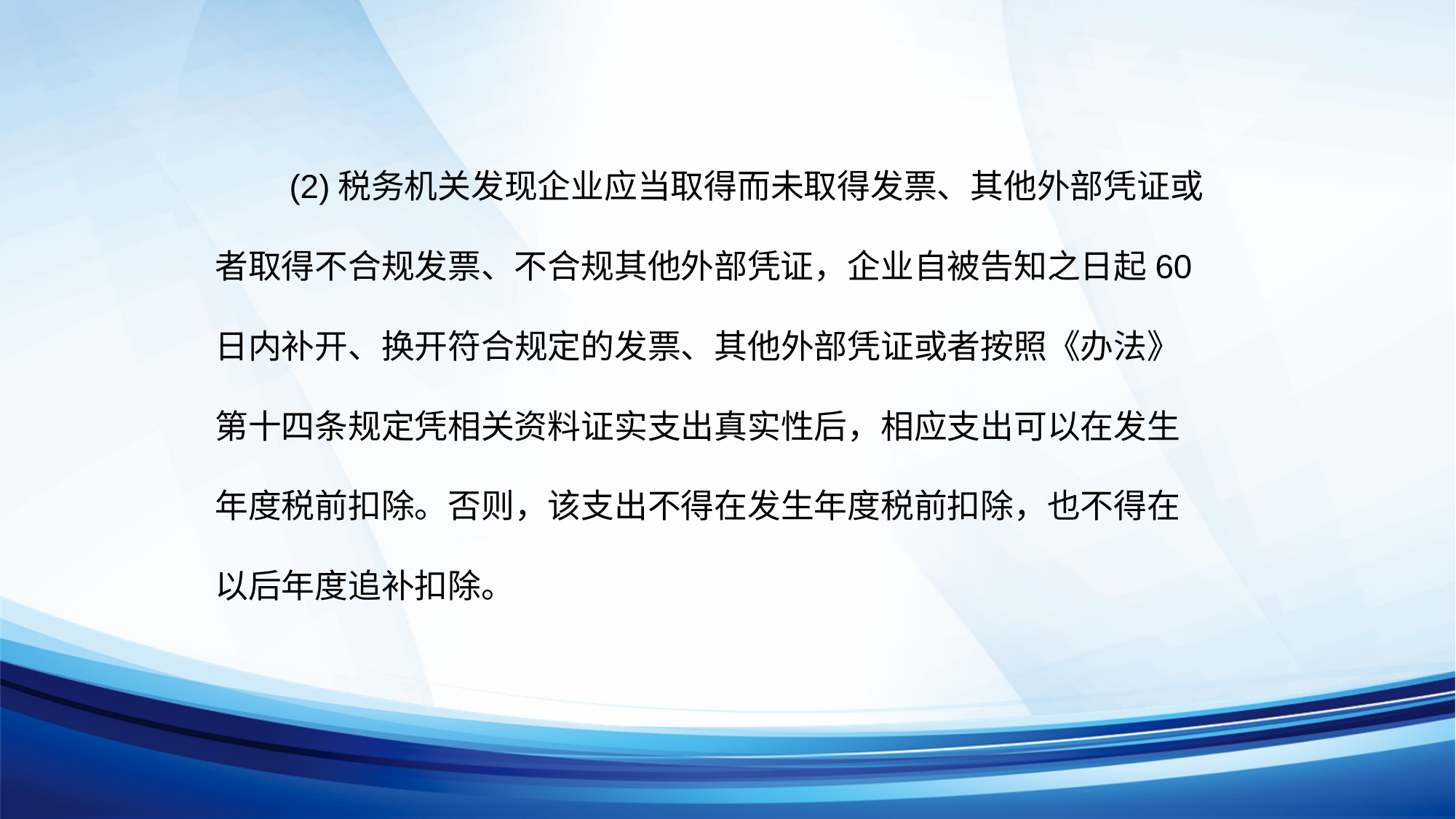

(2)税务机关发现企业应当取得而未取得发票、其他外部凭证或者取得不合规发票、不合规其他外部凭证，企业自被告知之日起60日内补开、换开符合规定的发票、其他外部凭证或者按照《办法》第十四条规定凭相关资料证实支出真实性后，相应支出可以在发生年度税前扣除。否则，该支出不得在发生年度税前扣除，也不得在以后年度追补扣除。